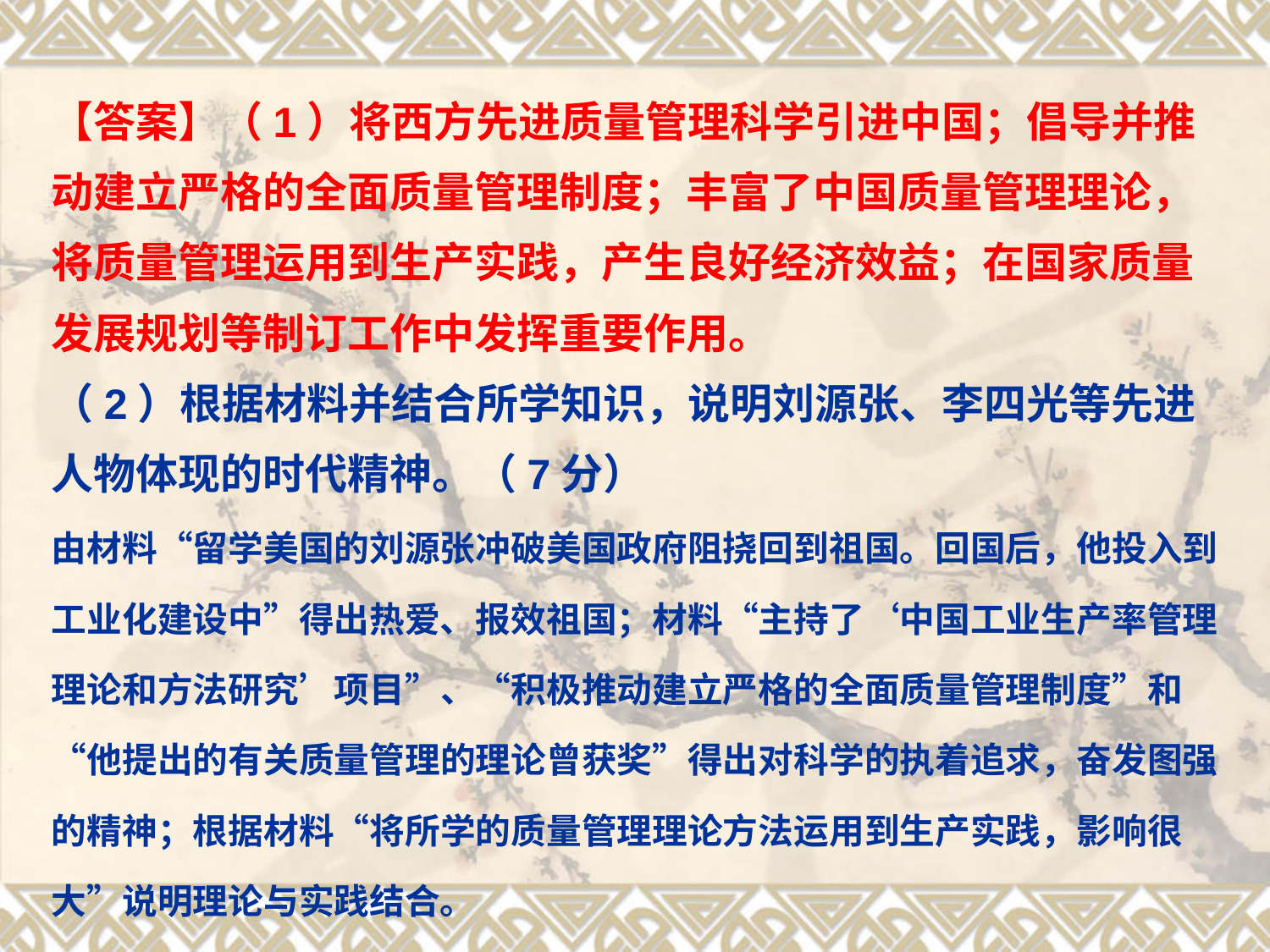

【答案】（1）将西方先进质量管理科学引进中国；倡导并推动建立严格的全面质量管理制度；丰富了中国质量管理理论，将质量管理运用到生产实践，产生良好经济效益；在国家质量发展规划等制订工作中发挥重要作用。
（2）根据材料并结合所学知识，说明刘源张、李四光等先进人物体现的时代精神。（7分）
由材料“留学美国的刘源张冲破美国政府阻挠回到祖国。回国后，他投入到工业化建设中”得出热爱、报效祖国；材料“主持了‘中国工业生产率管理理论和方法研究’项目”、“积极推动建立严格的全面质量管理制度”和“他提出的有关质量管理的理论曾获奖”得出对科学的执着追求，奋发图强的精神；根据材料“将所学的质量管理理论方法运用到生产实践，影响很大”说明理论与实践结合。